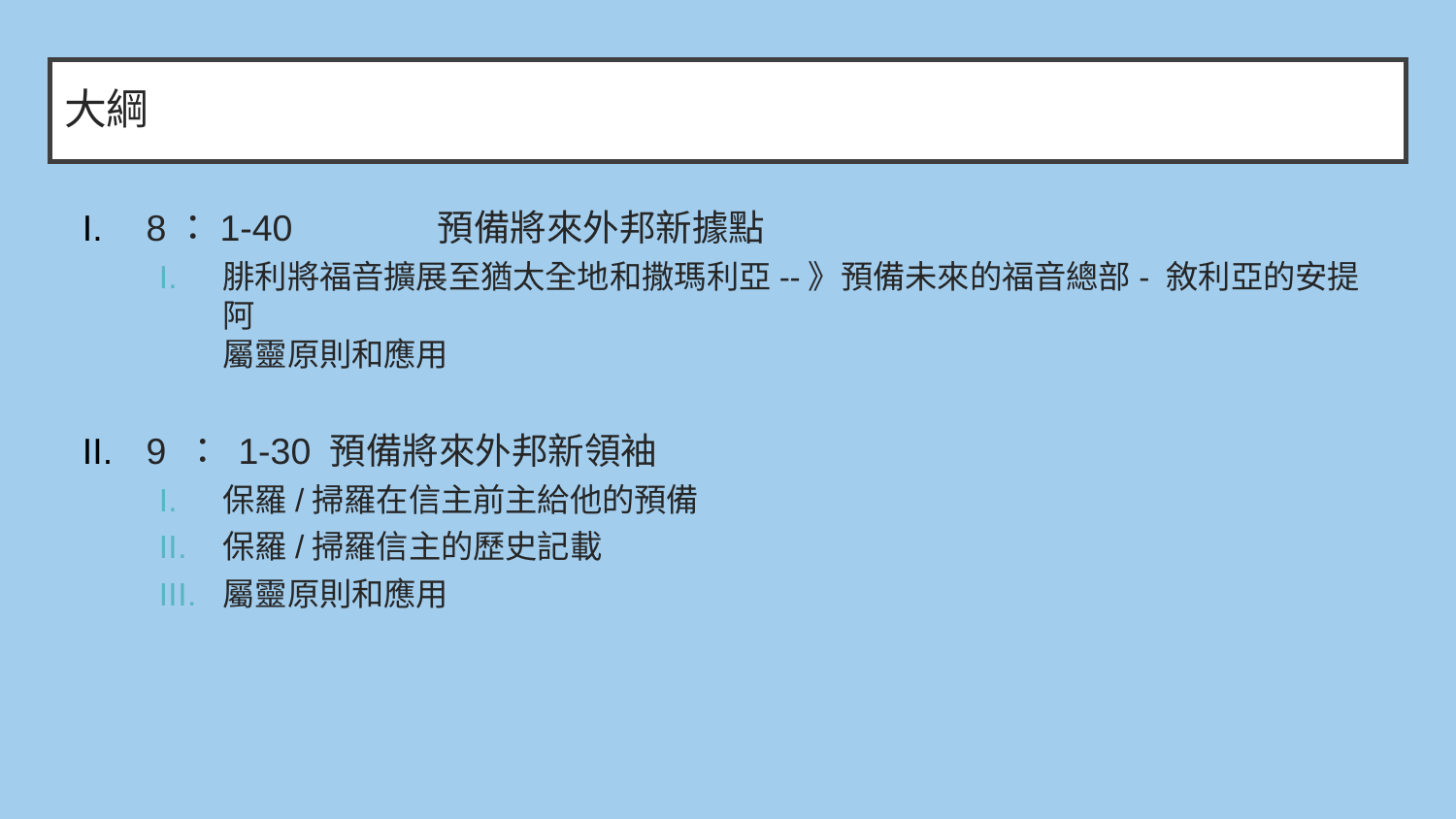

# 大綱
8：1-40	預備將來外邦新據點
腓利將福音擴展至猶太全地和撒瑪利亞--》預備未來的福音總部- 敘利亞的安提阿
屬靈原則和應用

9 ： 1-30 預備將來外邦新領袖
保羅/掃羅在信主前主給他的預備
保羅/掃羅信主的歷史記載
屬靈原則和應用